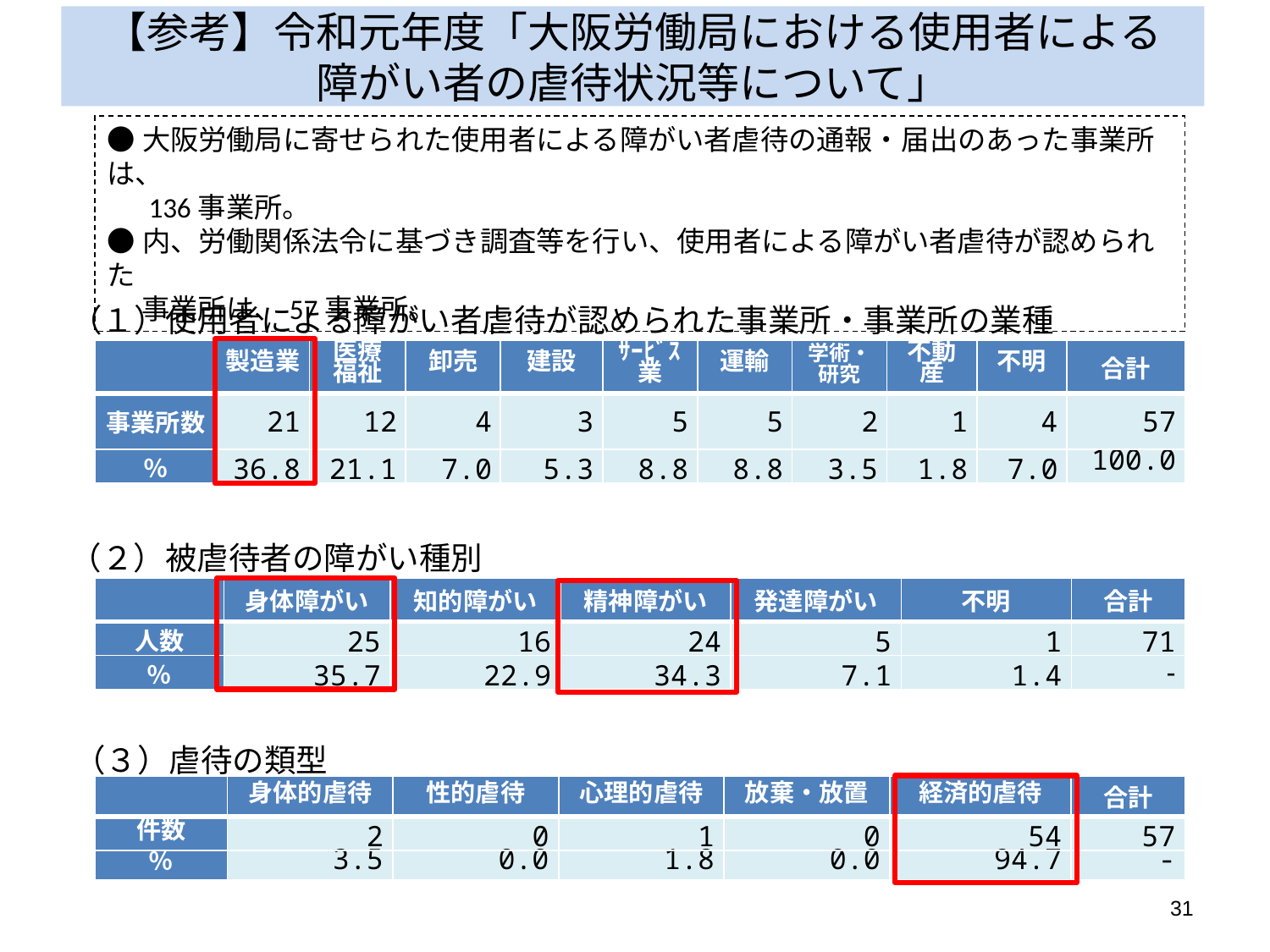

# 【参考】令和元年度「大阪労働局における使用者による 障がい者の虐待状況等について」
●大阪労働局に寄せられた使用者による障がい者虐待の通報・届出のあった事業所は、
　 136事業所。
●内、労働関係法令に基づき調査等を行い、使用者による障がい者虐待が認められた
　 事業所は、57事業所。
（１）使用者による障がい者虐待が認められた事業所・事業所の業種

|  | 製造業 | 医療 福祉 | 卸売 | 建設 | ｻｰﾋﾞｽ 業 | 運輸 | 学術・研究 | 不動産 | 不明 | 合計 |
| --- | --- | --- | --- | --- | --- | --- | --- | --- | --- | --- |
| 事業所数 | 21 | 12 | 4 | 3 | 5 | 5 | 2 | 1 | 4 | 57 |
| ％ | 36.8 | 21.1 | 7.0 | 5.3 | 8.8 | 8.8 | 3.5 | 1.8 | 7.0 | 100.0 |
（２）被虐待者の障がい種別
|  | 身体障がい | 知的障がい | 精神障がい | 発達障がい | 不明 | 合計 |
| --- | --- | --- | --- | --- | --- | --- |
| 人数 | 25 | 16 | 24 | 5 | 1 | 71 |
| ％ | 35.7 | 22.9 | 34.3 | 7.1 | 1.4 | ‐ |

（３）虐待の類型

|  | 身体的虐待 | 性的虐待 | 心理的虐待 | 放棄・放置 | 経済的虐待 | 合計 |
| --- | --- | --- | --- | --- | --- | --- |
| 件数 | 2 | 0 | 1 | 0 | 54 | 57 |
| ％ | 3.5 | 0.0 | 1.8 | 0.0 | 94.7 | ‐ |
31